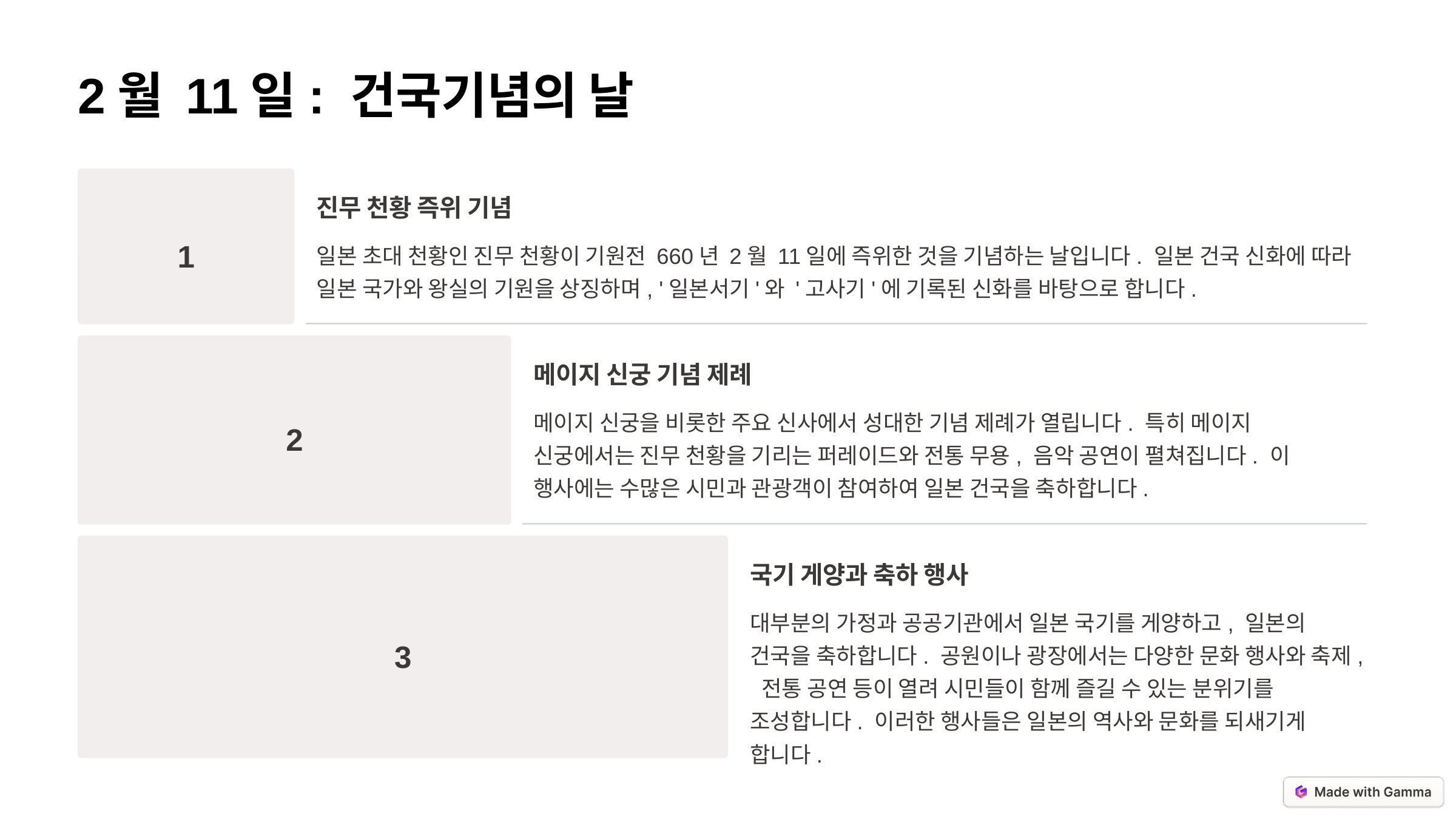

2월 11일: 건국기념의 날

진무 천황 즉위 기념
1
일본 초대 천황인 진무 천황이 기원전 660년 2월 11일에 즉위한 것을 기념하는 날입니다. 일본 건국 신화에 따라 일본 국가와 왕실의 기원을 상징하며, '일본서기'와 '고사기'에 기록된 신화를 바탕으로 합니다.

메이지 신궁 기념 제례
메이지 신궁을 비롯한 주요 신사에서 성대한 기념 제례가 열립니다. 특히 메이지 신궁에서는 진무 천황을 기리는 퍼레이드와 전통 무용, 음악 공연이 펼쳐집니다. 이 행사에는 수많은 시민과 관광객이 참여하여 일본 건국을 축하합니다.
2

국기 게양과 축하 행사
대부분의 가정과 공공기관에서 일본 국기를 게양하고, 일본의 건국을 축하합니다. 공원이나 광장에서는 다양한 문화 행사와 축제, 전통 공연 등이 열려 시민들이 함께 즐길 수 있는 분위기를 조성합니다. 이러한 행사들은 일본의 역사와 문화를 되새기게 합니다.
3